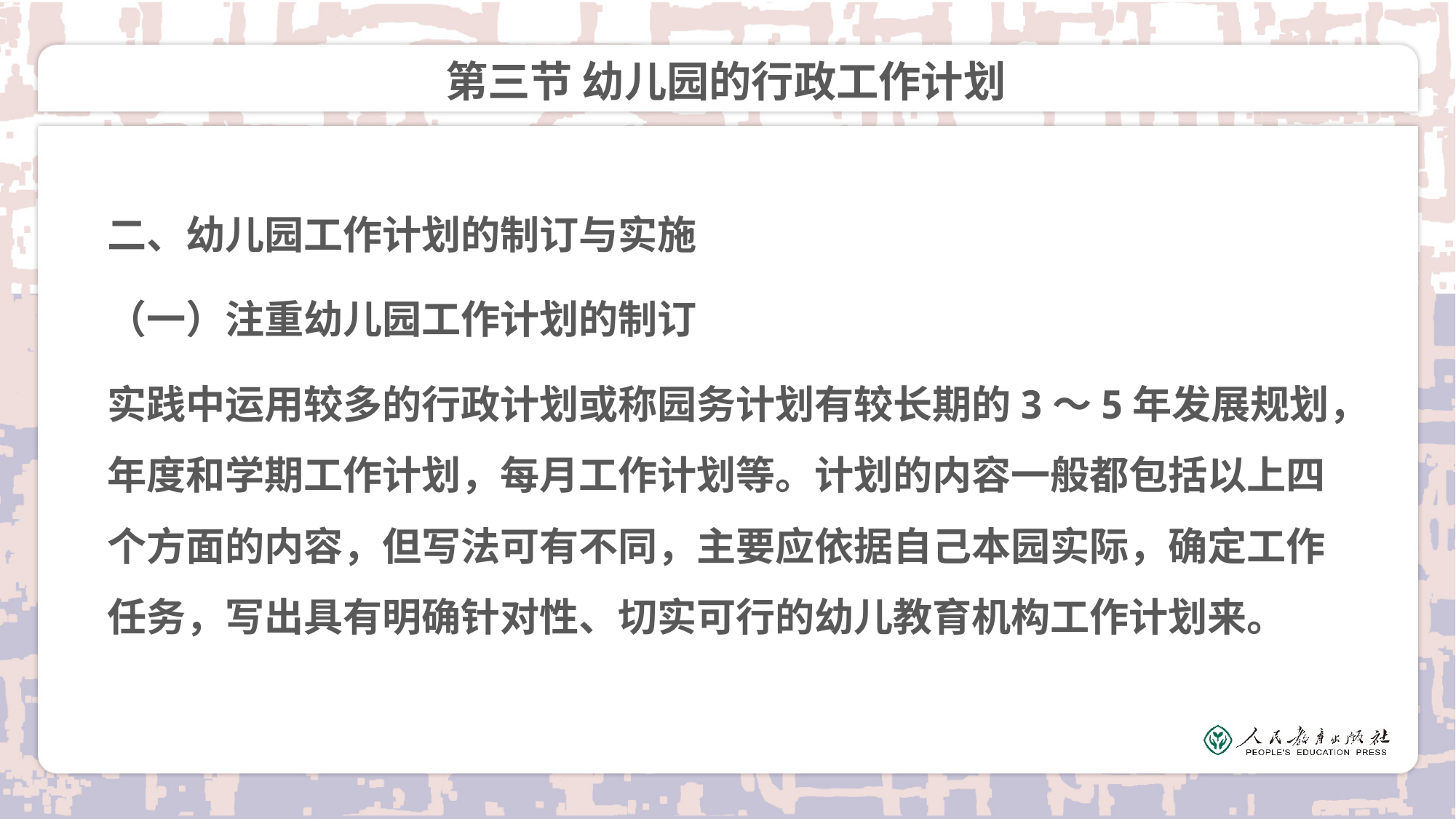

# 第三节 幼儿园的行政工作计划
二、幼儿园工作计划的制订与实施
（一）注重幼儿园工作计划的制订
实践中运用较多的行政计划或称园务计划有较长期的3～5年发展规划，年度和学期工作计划，每月工作计划等。计划的内容一般都包括以上四个方面的内容，但写法可有不同，主要应依据自己本园实际，确定工作任务，写出具有明确针对性、切实可行的幼儿教育机构工作计划来。